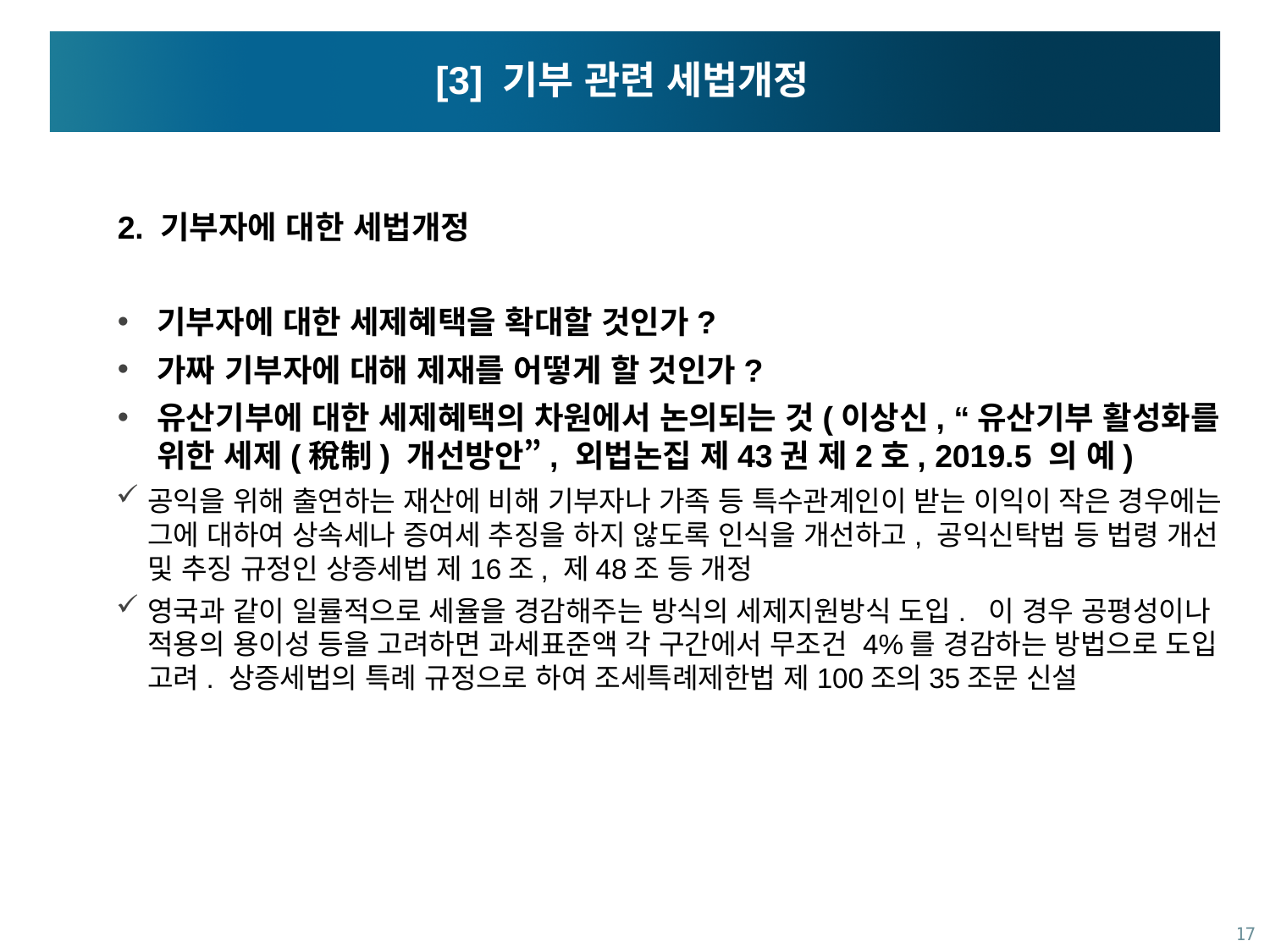

# [3] 기부 관련 세법개정
2. 기부자에 대한 세법개정

기부자에 대한 세제혜택을 확대할 것인가?
가짜 기부자에 대해 제재를 어떻게 할 것인가?
유산기부에 대한 세제혜택의 차원에서 논의되는 것(이상신, “유산기부 활성화를 위한 세제(稅制) 개선방안”, 외법논집 제43권 제2호, 2019.5 의 예)
공익을 위해 출연하는 재산에 비해 기부자나 가족 등 특수관계인이 받는 이익이 작은 경우에는 그에 대하여 상속세나 증여세 추징을 하지 않도록 인식을 개선하고, 공익신탁법 등 법령 개선 및 추징 규정인 상증세법 제16조, 제48조 등 개정
영국과 같이 일률적으로 세율을 경감해주는 방식의 세제지원방식 도입.  이 경우 공평성이나 적용의 용이성 등을 고려하면 과세표준액 각 구간에서 무조건 4%를 경감하는 방법으로 도입 고려. 상증세법의 특례 규정으로 하여 조세특례제한법 제100조의35조문 신설

17